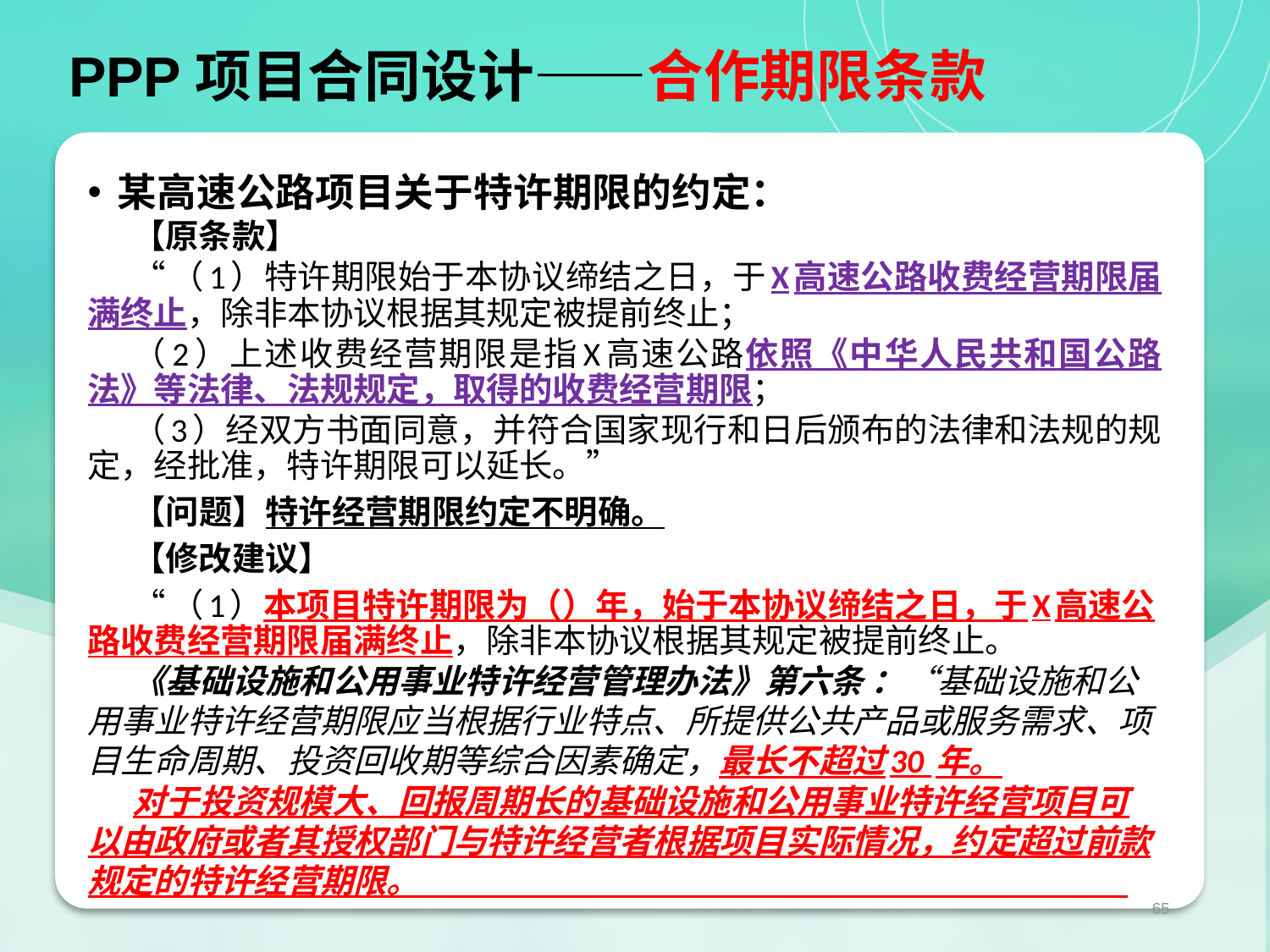

PPP项目合同设计——合作期限条款
【小结】PPP项目核心法律关系：项目合同
某高速公路项目关于特许期限的约定：
【原条款】
“（1）特许期限始于本协议缔结之日，于X高速公路收费经营期限届满终止，除非本协议根据其规定被提前终止；
（2）上述收费经营期限是指X高速公路依照《中华人民共和国公路法》等法律、法规规定，取得的收费经营期限；
（3）经双方书面同意，并符合国家现行和日后颁布的法律和法规的规定，经批准，特许期限可以延长。”
【问题】特许经营期限约定不明确。
【修改建议】
“（1）本项目特许期限为（）年，始于本协议缔结之日，于X高速公路收费经营期限届满终止，除非本协议根据其规定被提前终止。
《基础设施和公用事业特许经营管理办法》第六条 ：“基础设施和公用事业特许经营期限应当根据行业特点、所提供公共产品或服务需求、项目生命周期、投资回收期等综合因素确定，最长不超过30 年。
对于投资规模大、回报周期长的基础设施和公用事业特许经营项目可以由政府或者其授权部门与特许经营者根据项目实际情况，约定超过前款规定的特许经营期限。

65